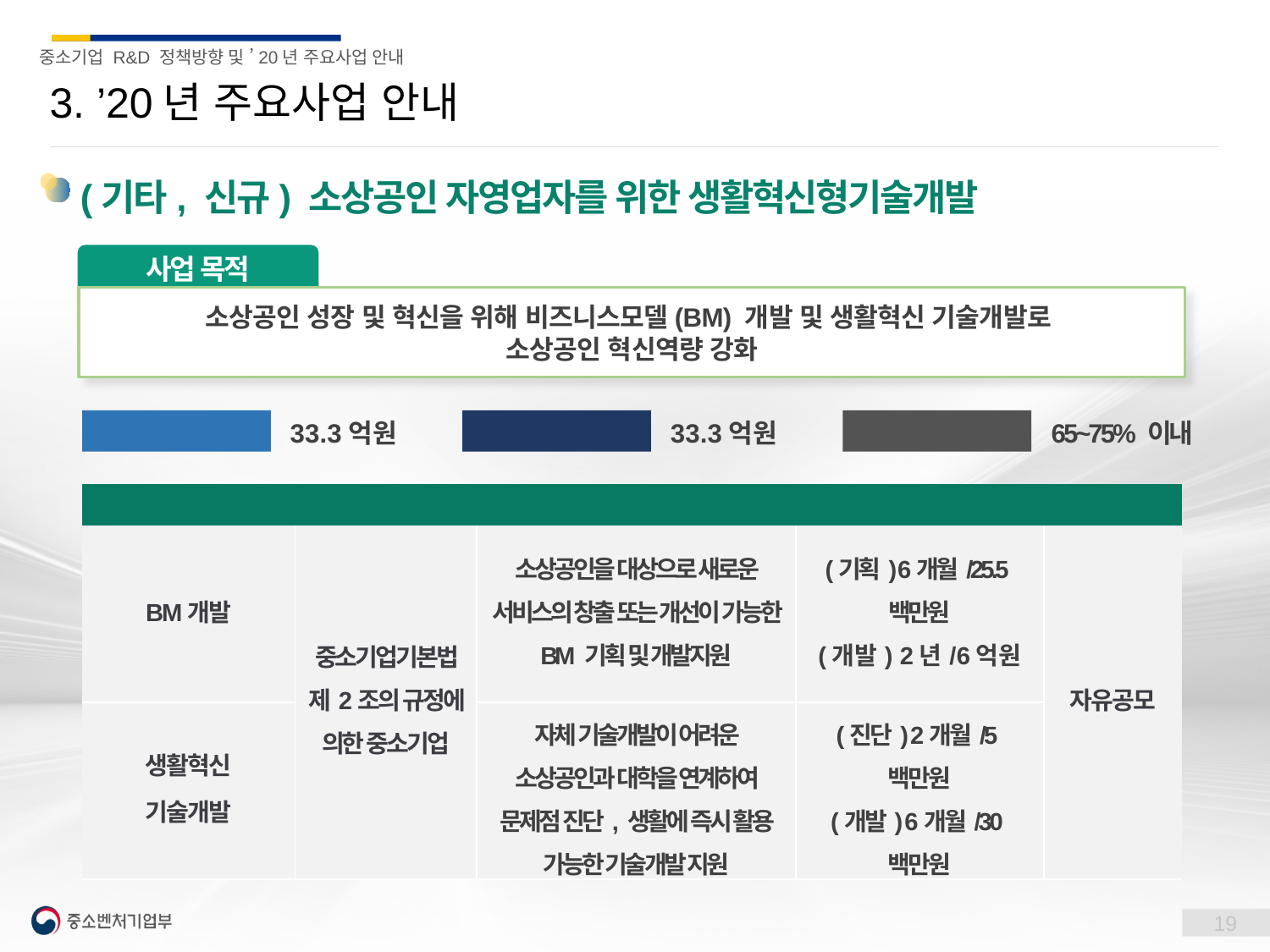

3. ’20년 주요사업 안내
(기타, 신규) 소상공인 자영업자를 위한 생활혁신형기술개발

사업 목적
소상공인 성장 및 혁신을 위해 비즈니스모델(BM) 개발 및 생활혁신 기술개발로
소상공인 혁신역량 강화
33.3억원
33.3억원
65~75% 이내
총 예산
20년 신규 예산
정부출연금
| 내역사업명 | 지원 대상 | 지원 내용 | 지원 한도 | 비 고 |
| --- | --- | --- | --- | --- |
| BM개발 | 중소기업기본법 제2조의 규정에 의한 중소기업 | 소상공인을 대상으로 새로운 서비스의 창출 또는 개선이 가능한 BM 기획 및 개발지원 | (기획) 6개월/25.5백만원 (개발) 2년/6억원 | 자유공모 |
| 생활혁신 기술개발 |  | 자체 기술개발이 어려운 소상공인과 대학을 연계하여 문제점 진단, 생활에 즉시 활용 가능한 기술개발 지원 | (진단) 2개월/5백만원 (개발) 6개월/30백만원 |  |
19